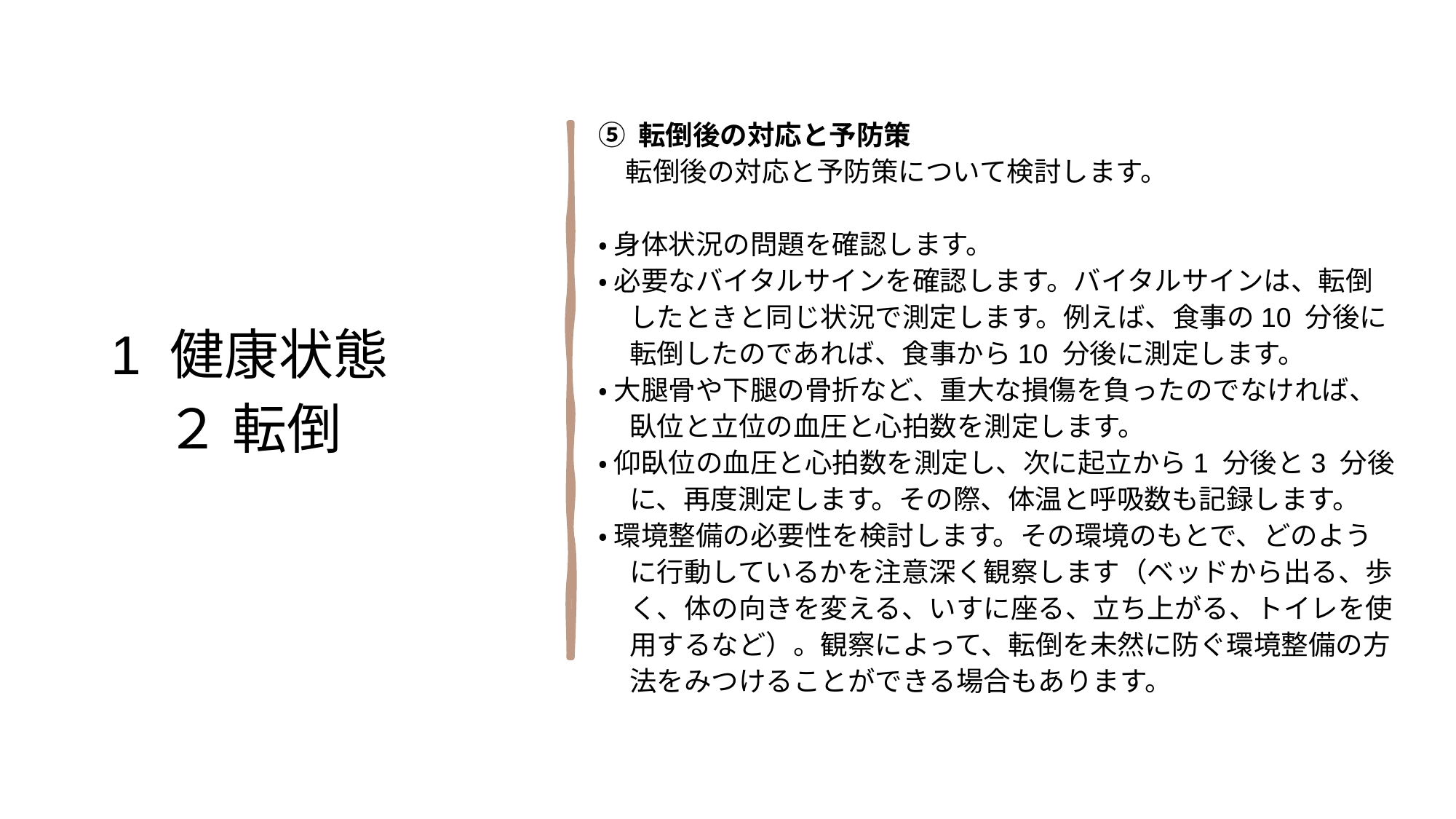

⑤ 転倒後の対応と予防策
　転倒後の対応と予防策について検討します。

・ 身体状況の問題を確認します。
・ 必要なバイタルサインを確認します。バイタルサインは、転倒
    したときと同じ状況で測定します。例えば、食事の10 分後に
    転倒したのであれば、食事から10 分後に測定します。
・ 大腿骨や下腿の骨折など、重大な損傷を負ったのでなければ、
    臥位と立位の血圧と心拍数を測定します。
・ 仰臥位の血圧と心拍数を測定し、次に起立から1 分後と3 分後
    に、再度測定します。その際、体温と呼吸数も記録します。
・ 環境整備の必要性を検討します。その環境のもとで、どのよう
    に行動しているかを注意深く観察します（ベッドから出る、歩
    く、体の向きを変える、いすに座る、立ち上がる、トイレを使
    用するなど）。観察によって、転倒を未然に防ぐ環境整備の方
    法をみつけることができる場合もあります。
1 健康状態
　２ 転倒